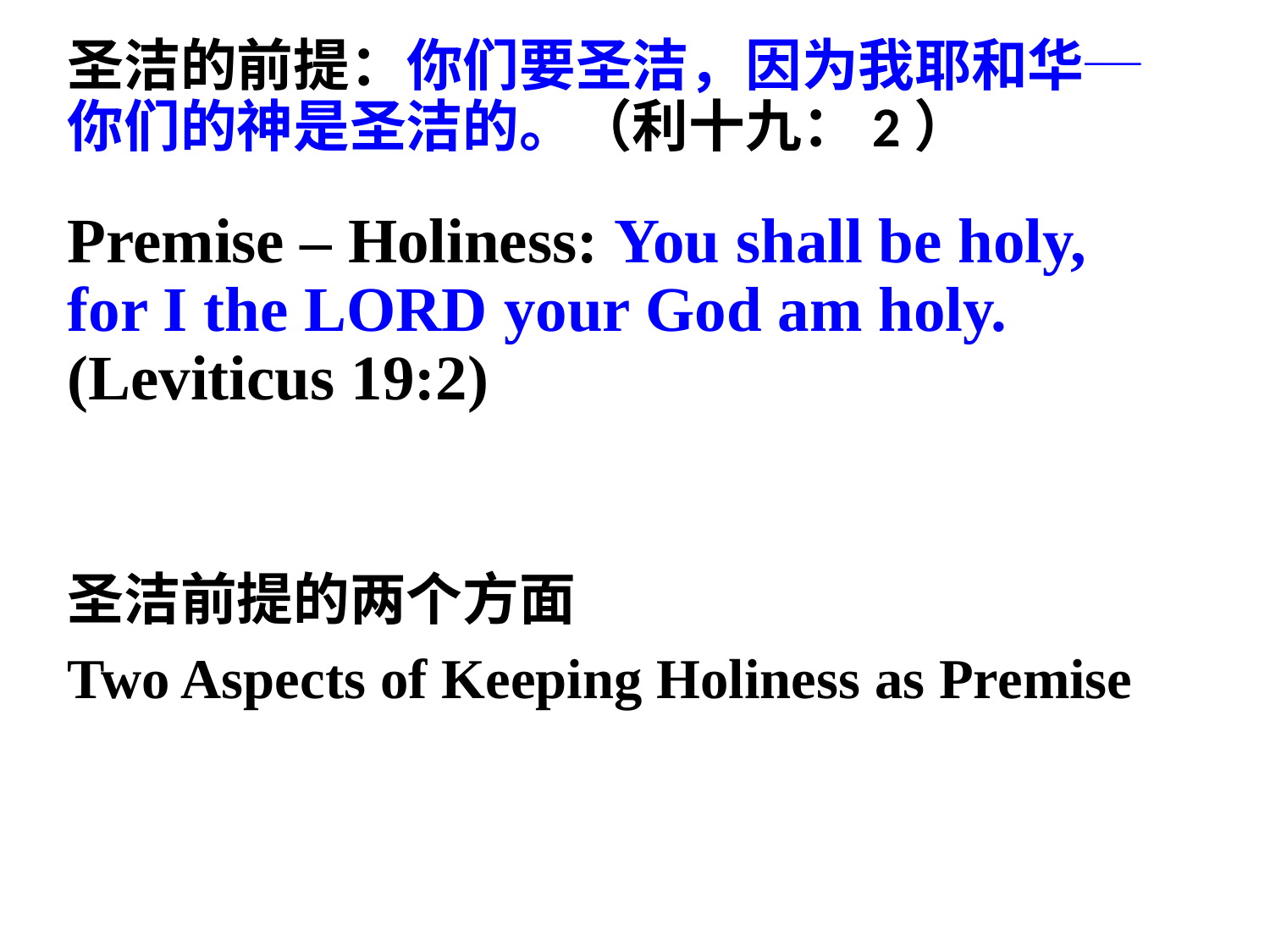

圣洁的前提：你们要圣洁，因为我耶和华─你们的神是圣洁的。（利十九：2）

Premise – Holiness: You shall be holy, for I the Lord your God am holy. (Leviticus 19:2)

圣洁前提的两个方面
Two Aspects of Keeping Holiness as Premise